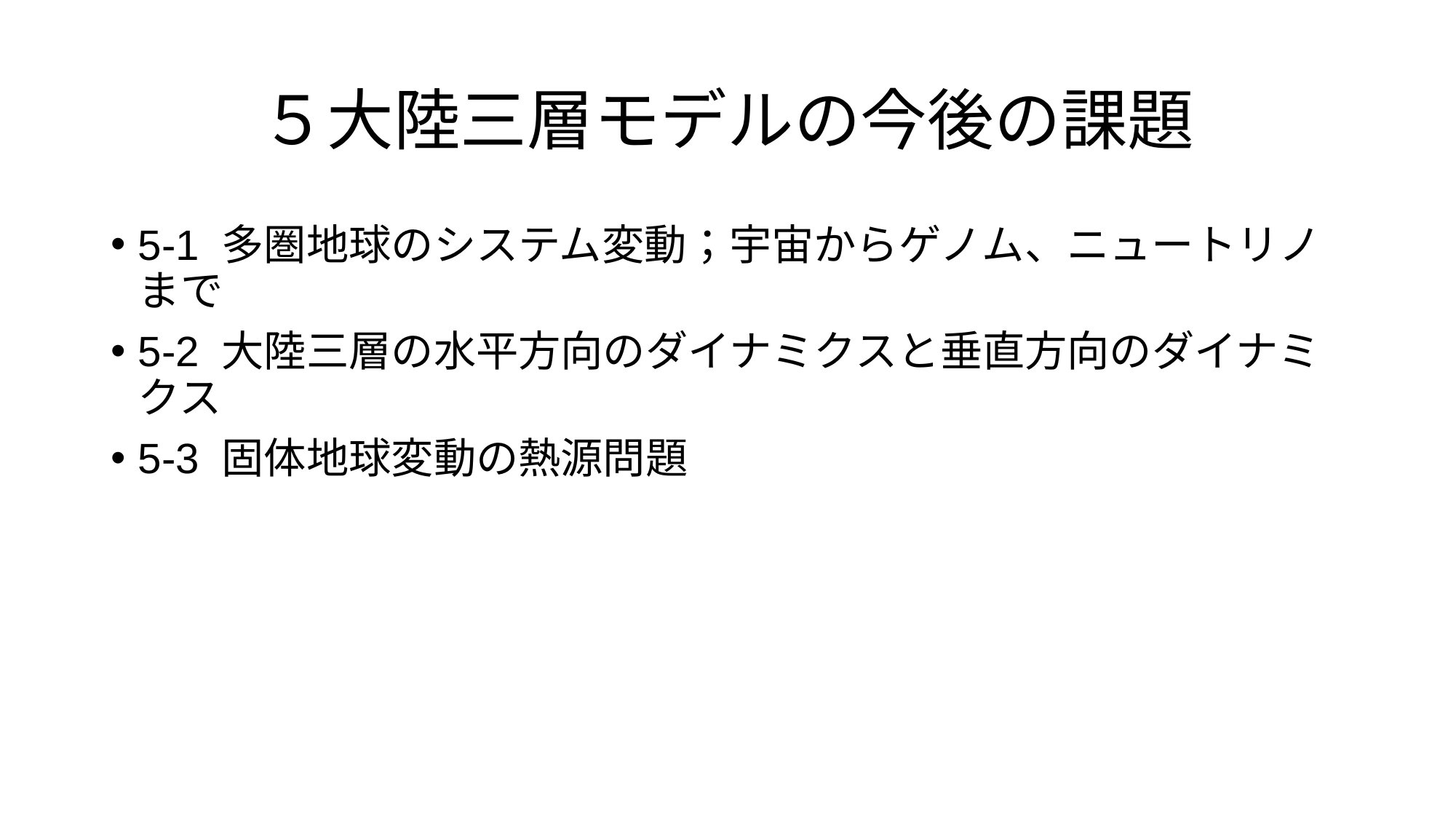

# ５大陸三層モデルの今後の課題
5-1 多圏地球のシステム変動；宇宙からゲノム、ニュートリノまで
5-2 大陸三層の水平方向のダイナミクスと垂直方向のダイナミクス
5-3 固体地球変動の熱源問題